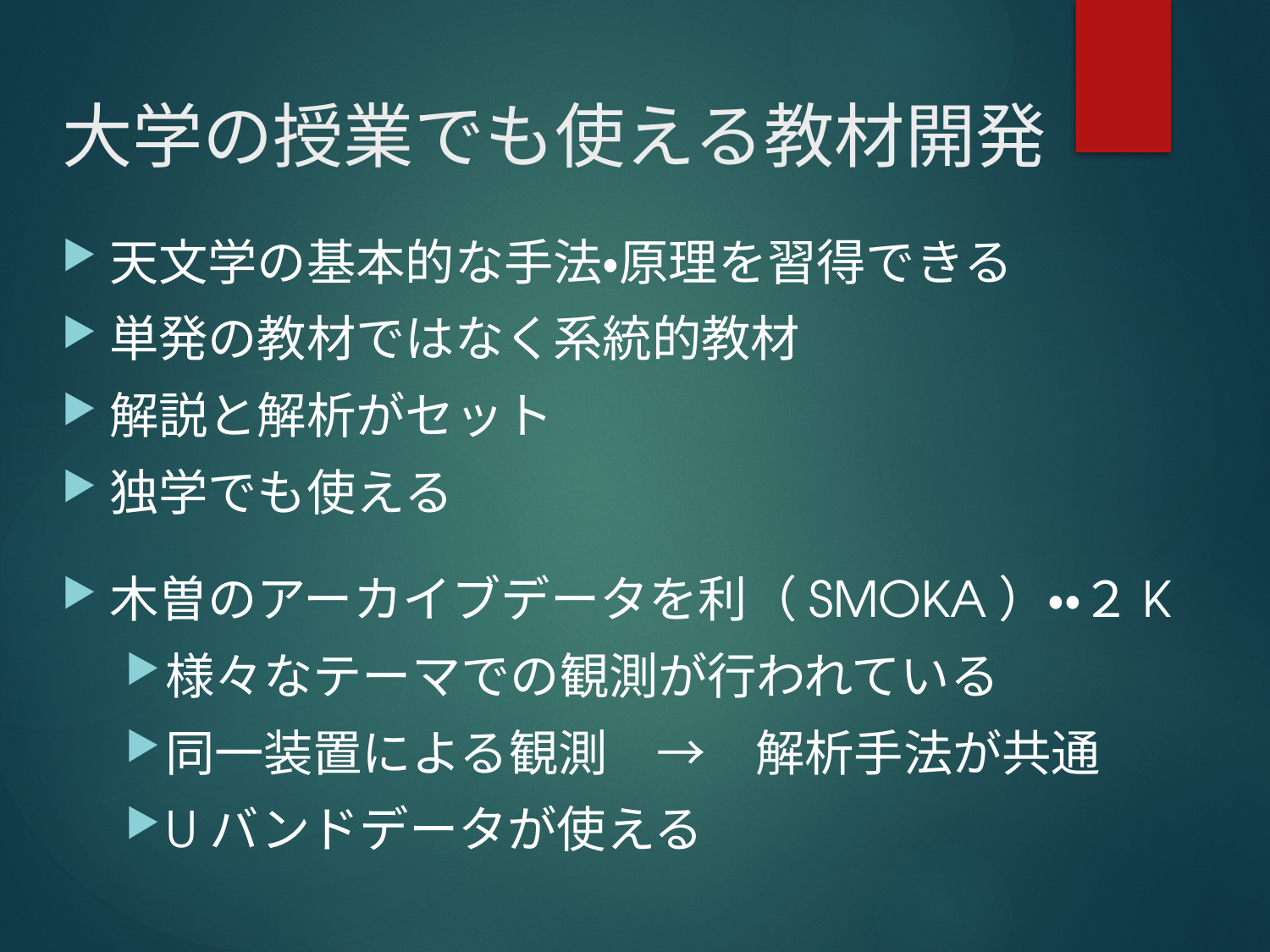

# 大学の授業でも使える教材開発
天文学の基本的な手法・原理を習得できる
単発の教材ではなく系統的教材
解説と解析がセット
独学でも使える
木曽のアーカイブデータを利（SMOKA）・・２K
様々なテーマでの観測が行われている
同一装置による観測　→　解析手法が共通
Uバンドデータが使える